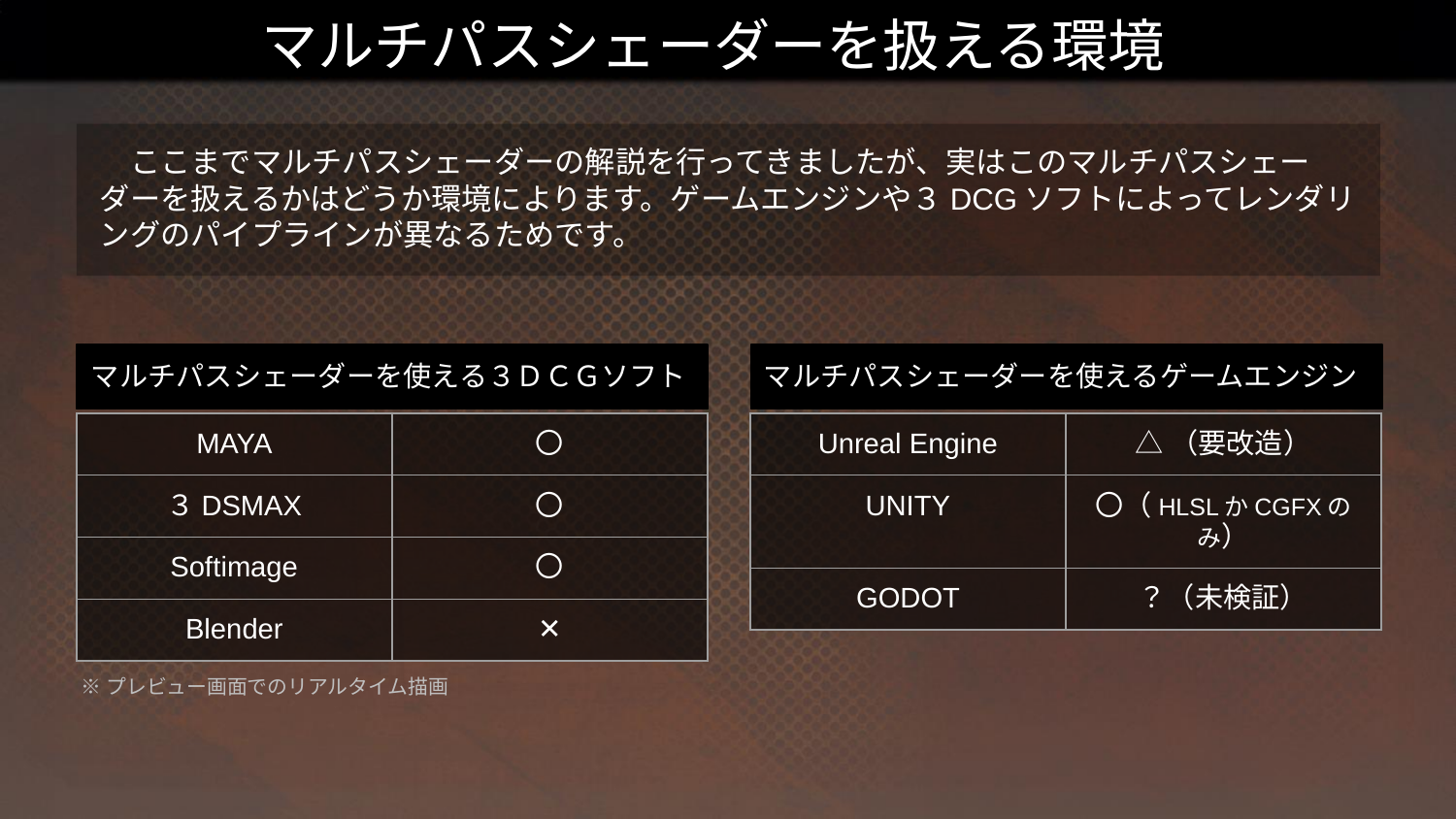

# マルチパスシェーダーを扱える環境

　ここまでマルチパスシェーダーの解説を行ってきましたが、実はこのマルチパスシェーダーを扱えるかはどうか環境によります。ゲームエンジンや３DCGソフトによってレンダリングのパイプラインが異なるためです。
マルチパスシェーダーを使える３ＤＣＧソフト
マルチパスシェーダーを使えるゲームエンジン

| MAYA | 〇 |
| --- | --- |
| ３DSMAX | 〇 |
| Softimage | 〇 |
| Blender | ✕ |
| Unreal Engine | △（要改造） |
| --- | --- |
| UNITY | 〇（HLSLかCGFXのみ） |
| GODOT | ？（未検証） |
※プレビュー画面でのリアルタイム描画